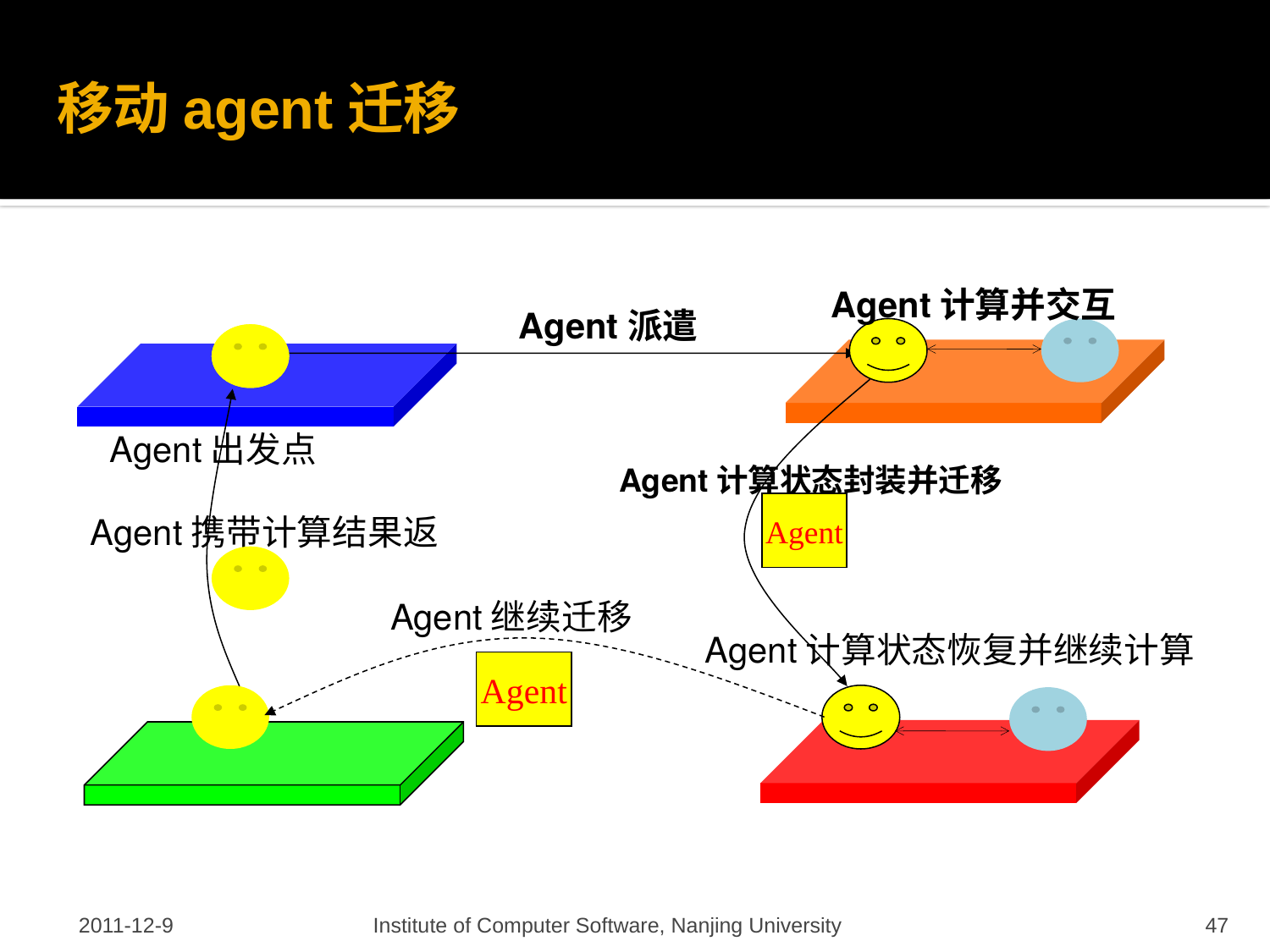

# 移动agent迁移
Agent计算并交互

Agent派遣

Agent计算状态封装并迁移
Agent

Agent携带计算结果返回

Agent出发点
Agent继续迁移

Agent
Agent计算状态恢复并继续计算

2011-12-9
Institute of Computer Software, Nanjing University
47